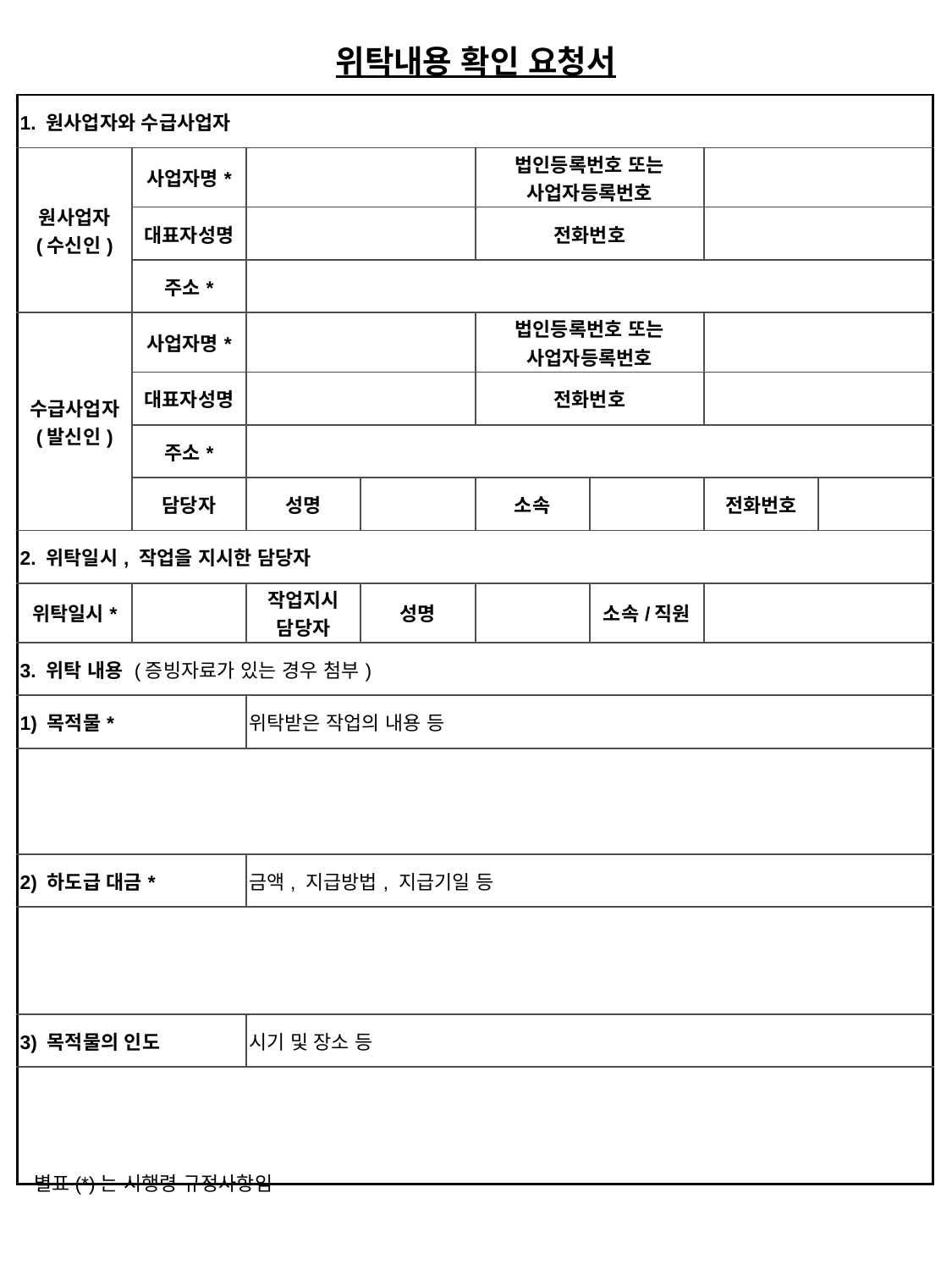

위탁내용 확인 요청서
| 1. 원사업자와 수급사업자 |  |  |  |  |  |  |  |
| --- | --- | --- | --- | --- | --- | --- | --- |
| 원사업자 (수신인) | 사업자명\* |  |  | 법인등록번호 또는 사업자등록번호 |  |  |  |
|  | 대표자성명 |  |  | 전화번호 |  |  |  |
|  | 주소\* |  |  |  |  |  |  |
| 수급사업자 (발신인) | 사업자명\* |  |  | 법인등록번호 또는 사업자등록번호 |  |  |  |
|  | 대표자성명 |  |  | 전화번호 |  |  |  |
|  | 주소\* |  |  |  |  |  |  |
|  | 담당자 | 성명 |  | 소속 |  | 전화번호 |  |
| 2. 위탁일시, 작업을 지시한 담당자 |  |  |  |  |  |  |  |
| 위탁일시\* |  | 작업지시 담당자 | 성명 |  | 소속/직원 |  |  |
| 3. 위탁 내용 (증빙자료가 있는 경우 첨부) |  |  |  |  |  |  |  |
| 1) 목적물\* |  | 위탁받은 작업의 내용 등 |  |  |  |  |  |
|  |  |  |  |  |  |  |  |
| 2) 하도급 대금\* |  | 금액, 지급방법, 지급기일 등 |  |  |  |  |  |
|  |  |  |  |  |  |  |  |
| 3) 목적물의 인도 |  | 시기 및 장소 등 |  |  |  |  |  |
|  |  |  |  |  |  |  |  |
별표(*)는 시행령 규정사항임